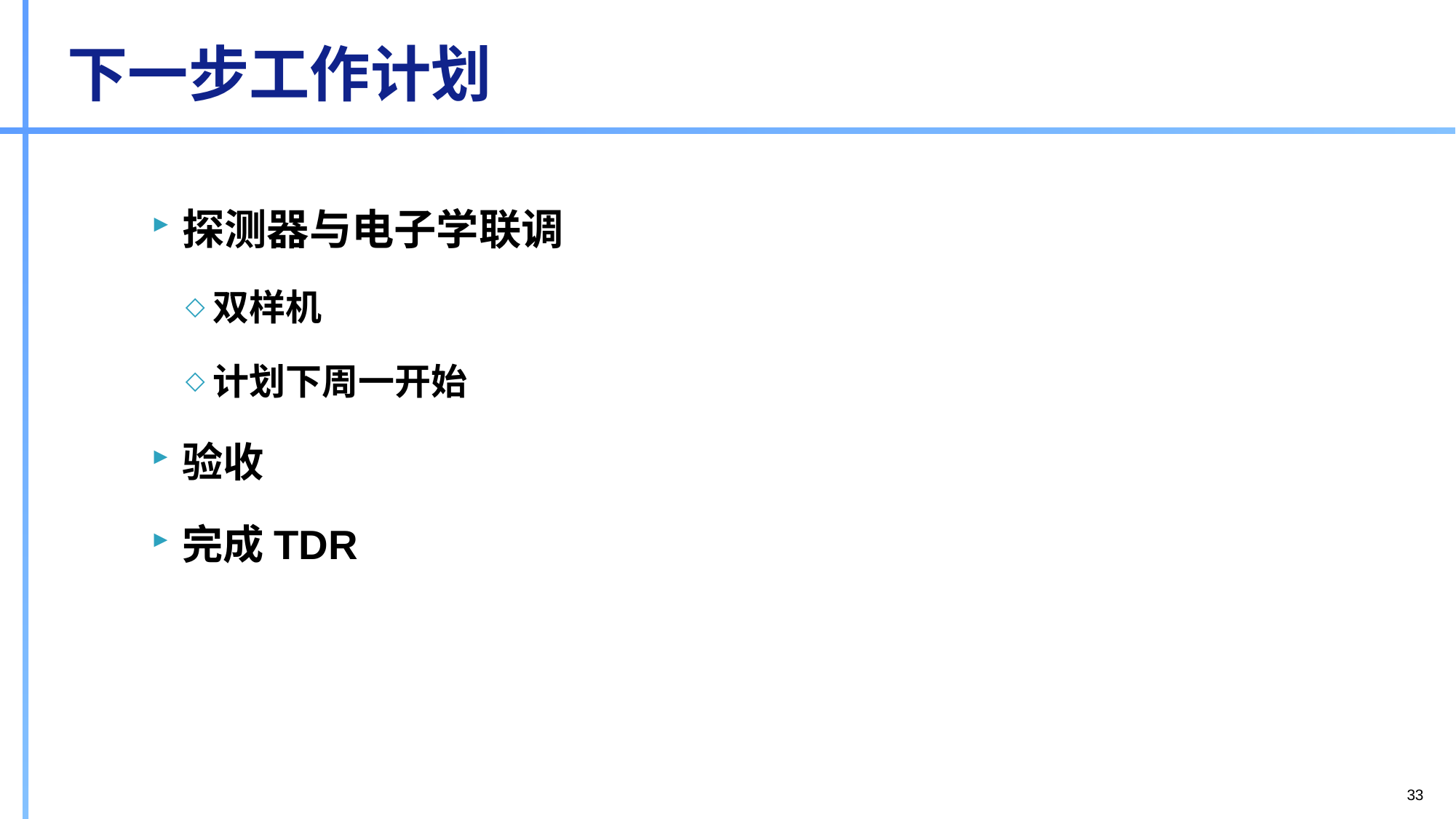

# 下一步工作计划
探测器与电子学联调
双样机
计划下周一开始
验收
完成TDR
33